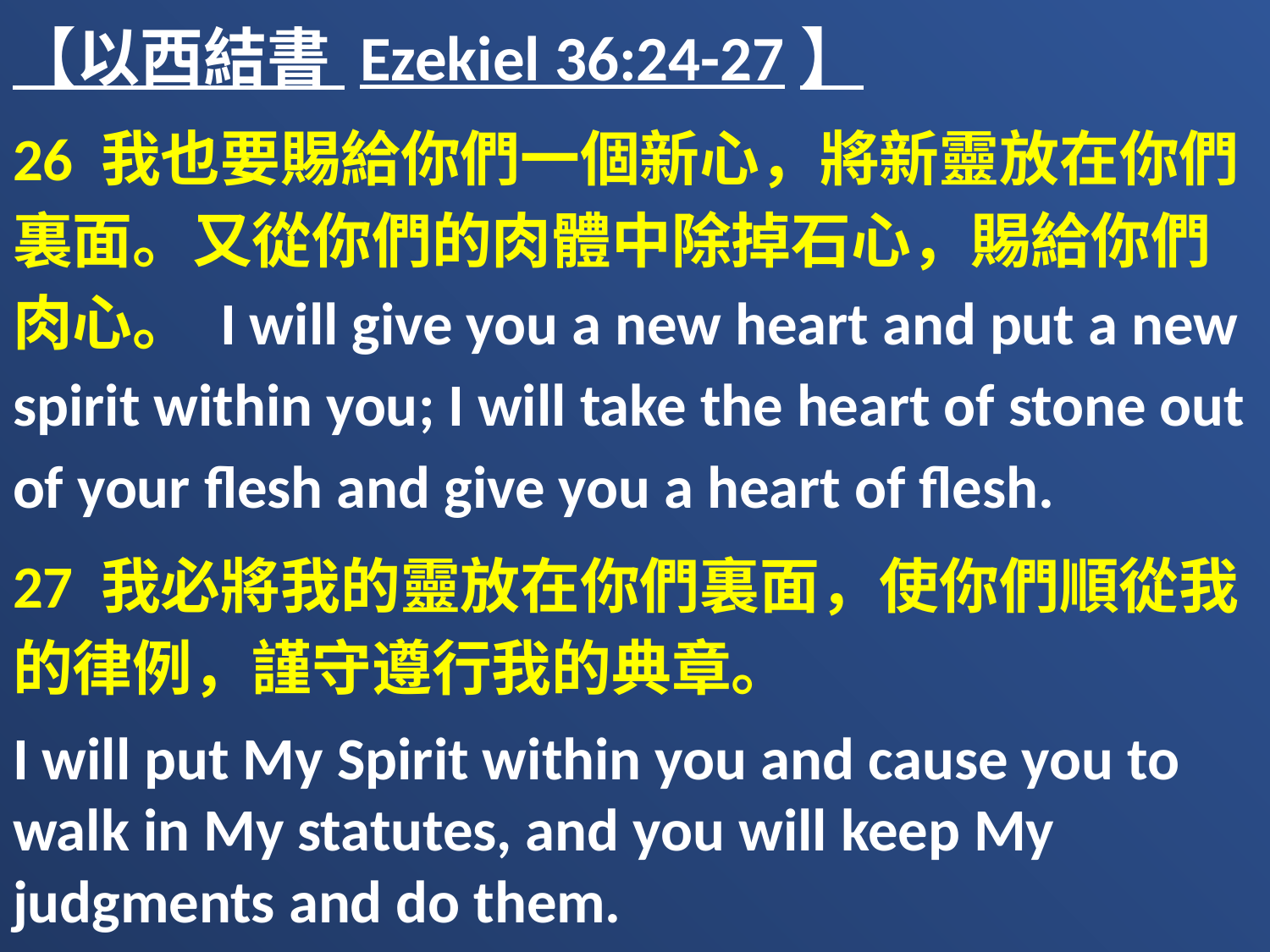

【以西結書 Ezekiel 36:24-27】
26 我也要賜給你們一個新心，將新靈放在你們裏面。又從你們的肉體中除掉石心，賜給你們肉心。 I will give you a new heart and put a new spirit within you; I will take the heart of stone out of your flesh and give you a heart of flesh.
27 我必將我的靈放在你們裏面，使你們順從我的律例，謹守遵行我的典章。
I will put My Spirit within you and cause you to walk in My statutes, and you will keep My judgments and do them.